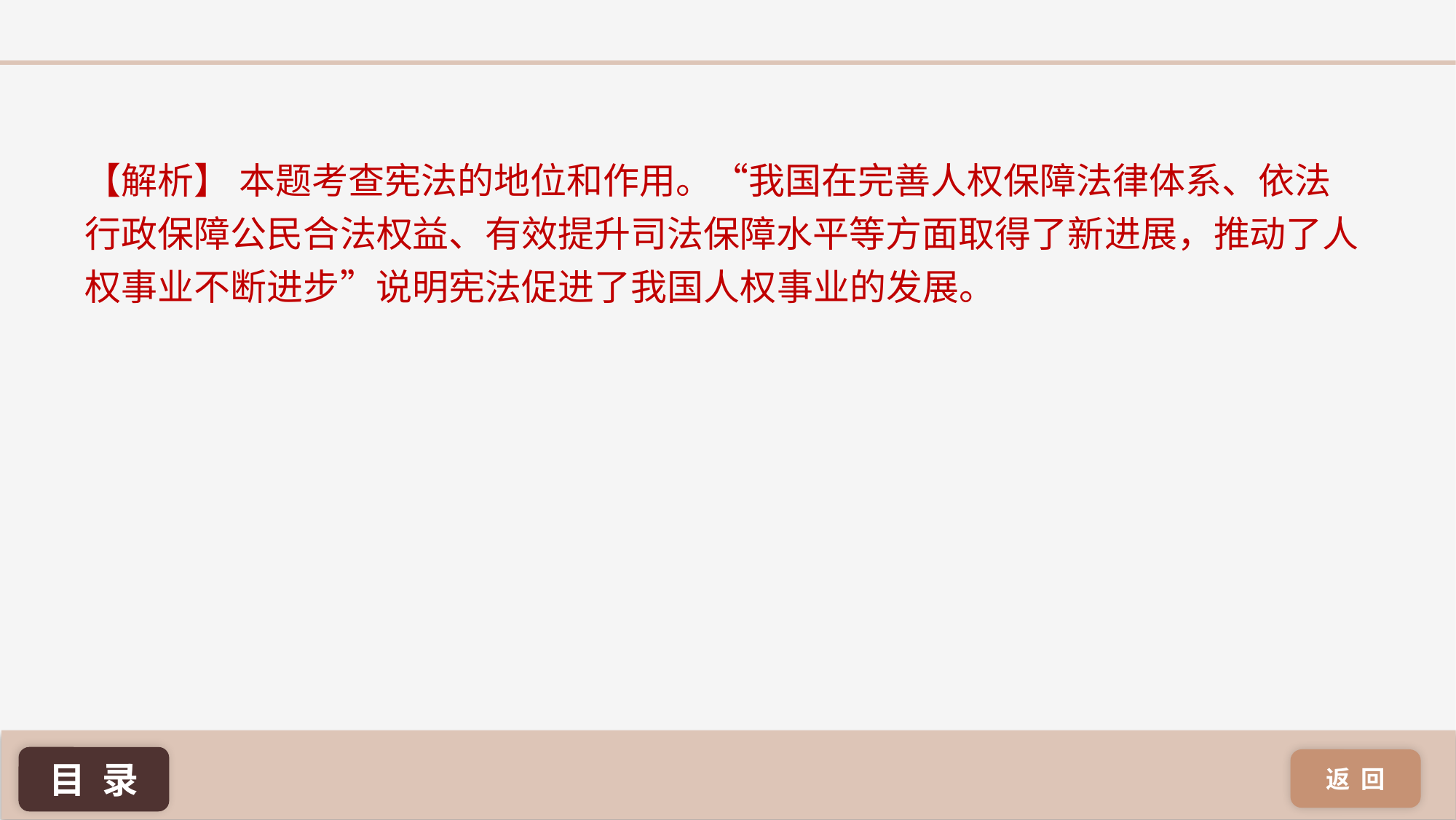

【解析】 本题考查宪法的地位和作用。“我国在完善人权保障法律体系、依法行政保障公民合法权益、有效提升司法保障水平等方面取得了新进展，推动了人权事业不断进步”说明宪法促进了我国人权事业的发展。
返  回